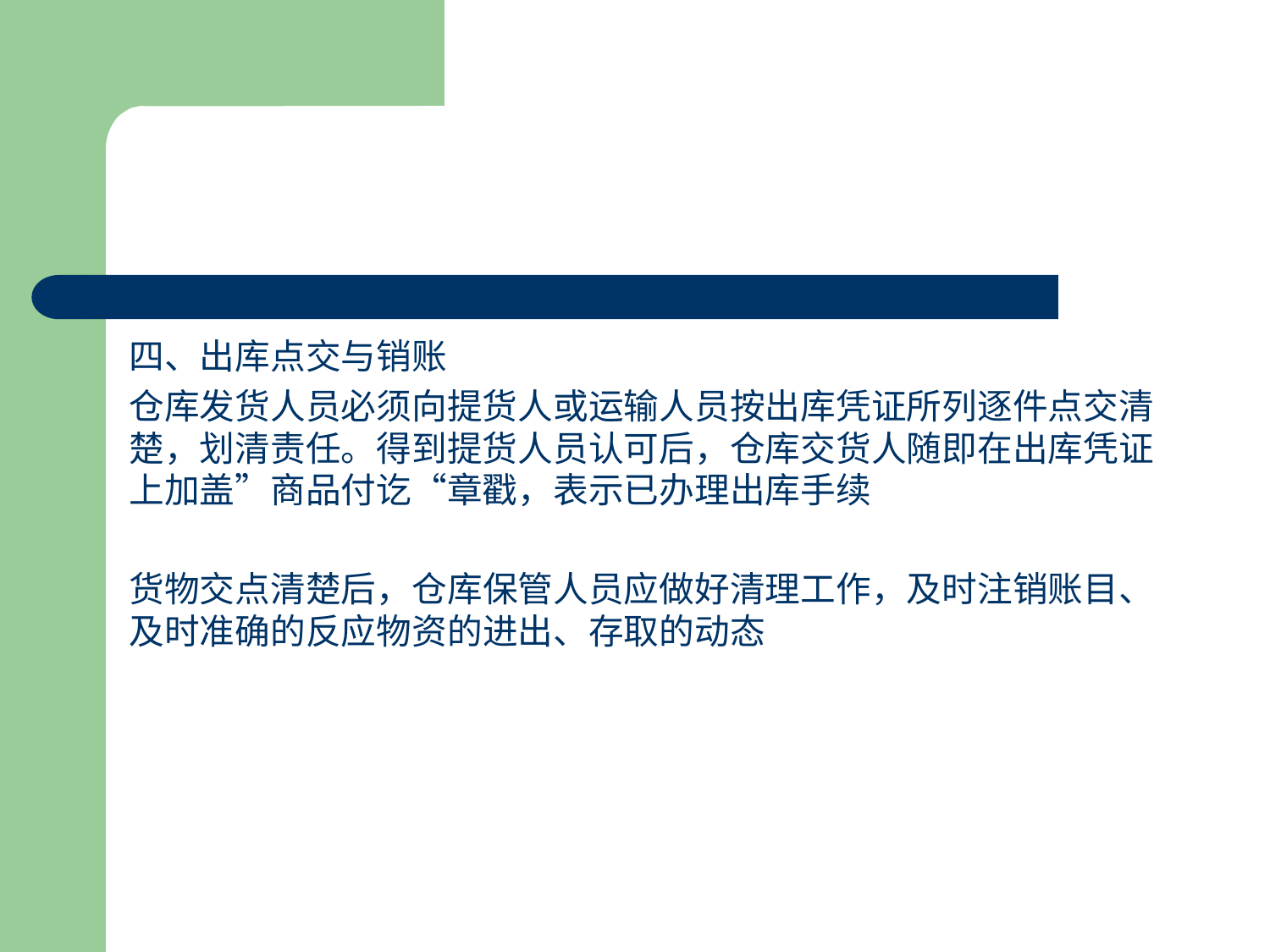

#
四、出库点交与销账
仓库发货人员必须向提货人或运输人员按出库凭证所列逐件点交清楚，划清责任。得到提货人员认可后，仓库交货人随即在出库凭证上加盖”商品付讫“章戳，表示已办理出库手续

货物交点清楚后，仓库保管人员应做好清理工作，及时注销账目、及时准确的反应物资的进出、存取的动态